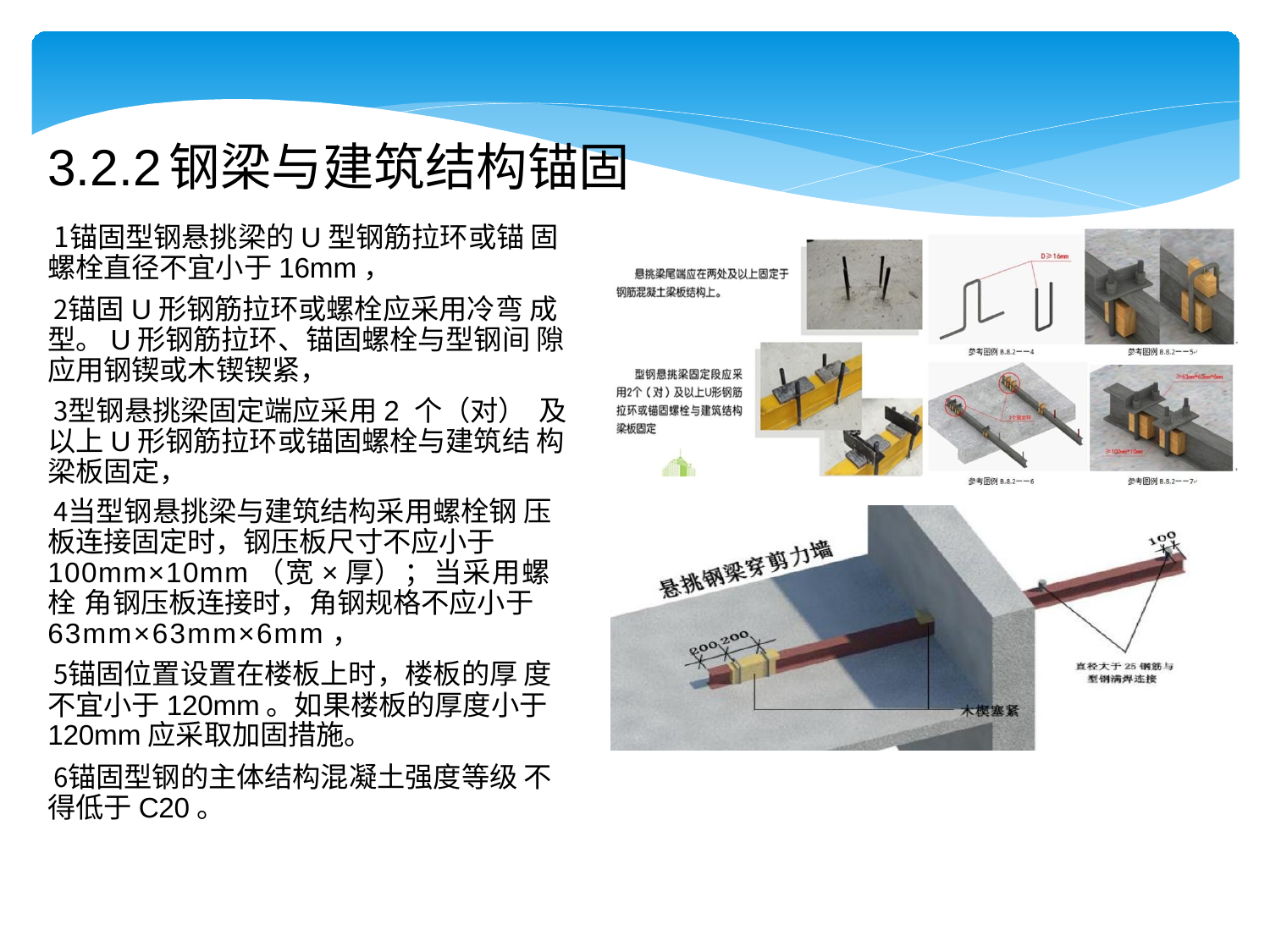

# 3.2.2	钢梁与建筑结构锚固
锚固型钢悬挑梁的U型钢筋拉环或锚 固螺栓直径不宜小于16mm，
锚固U形钢筋拉环或螺栓应采用冷弯 成型。U形钢筋拉环、锚固螺栓与型钢间 隙应用钢锲或木锲锲紧，
型钢悬挑梁固定端应采用2 个（对）  及以上U形钢筋拉环或锚固螺栓与建筑结 构梁板固定，
当型钢悬挑梁与建筑结构采用螺栓钢 压板连接固定时，钢压板尺寸不应小于 100mm×10mm（宽×厚）；当采用螺栓 角钢压板连接时，角钢规格不应小于 63mm×63mm×6mm，
锚固位置设置在楼板上时，楼板的厚 度不宜小于120mm。如果楼板的厚度小于 120mm应采取加固措施。
锚固型钢的主体结构混凝土强度等级 不得低于C20。